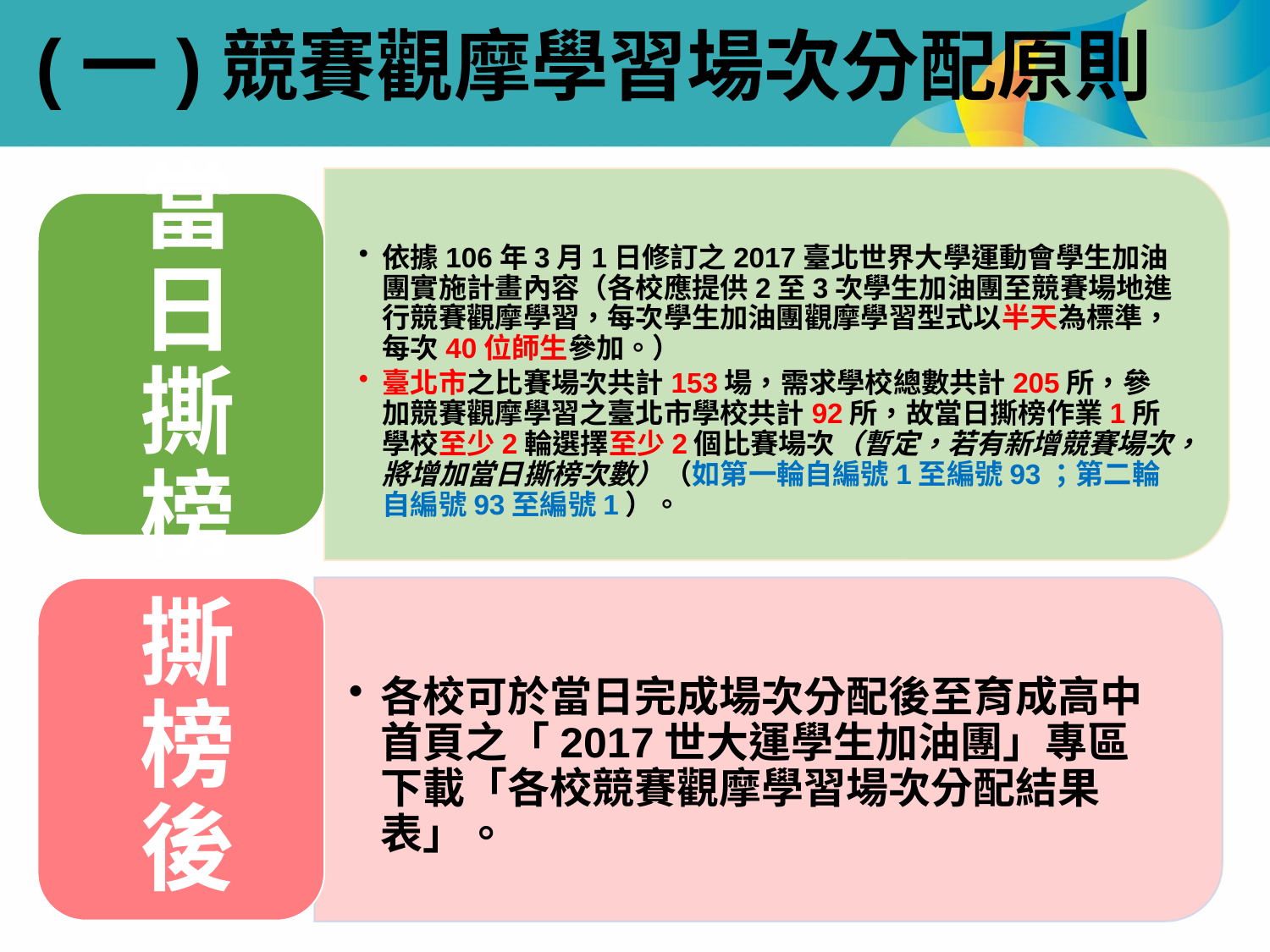

(一)競賽觀摩學習場次分配原則

依據106年3月1日修訂之2017臺北世界大學運動會學生加油團實施計畫內容（各校應提供2至3次學生加油團至競賽場地進行競賽觀摩學習，每次學生加油團觀摩學習型式以半天為標準，每次40位師生參加。）
臺北市之比賽場次共計153場，需求學校總數共計205所，參加競賽觀摩學習之臺北市學校共計92所，故當日撕榜作業1所學校至少2輪選擇至少2個比賽場次（暫定，若有新增競賽場次，將增加當日撕榜次數）（如第一輪自編號1至編號93；第二輪自編號93至編號1）。
當日撕榜

各校可於當日完成場次分配後至育成高中首頁之「2017世大運學生加油團」專區下載「各校競賽觀摩學習場次分配結果表」。
撕榜後